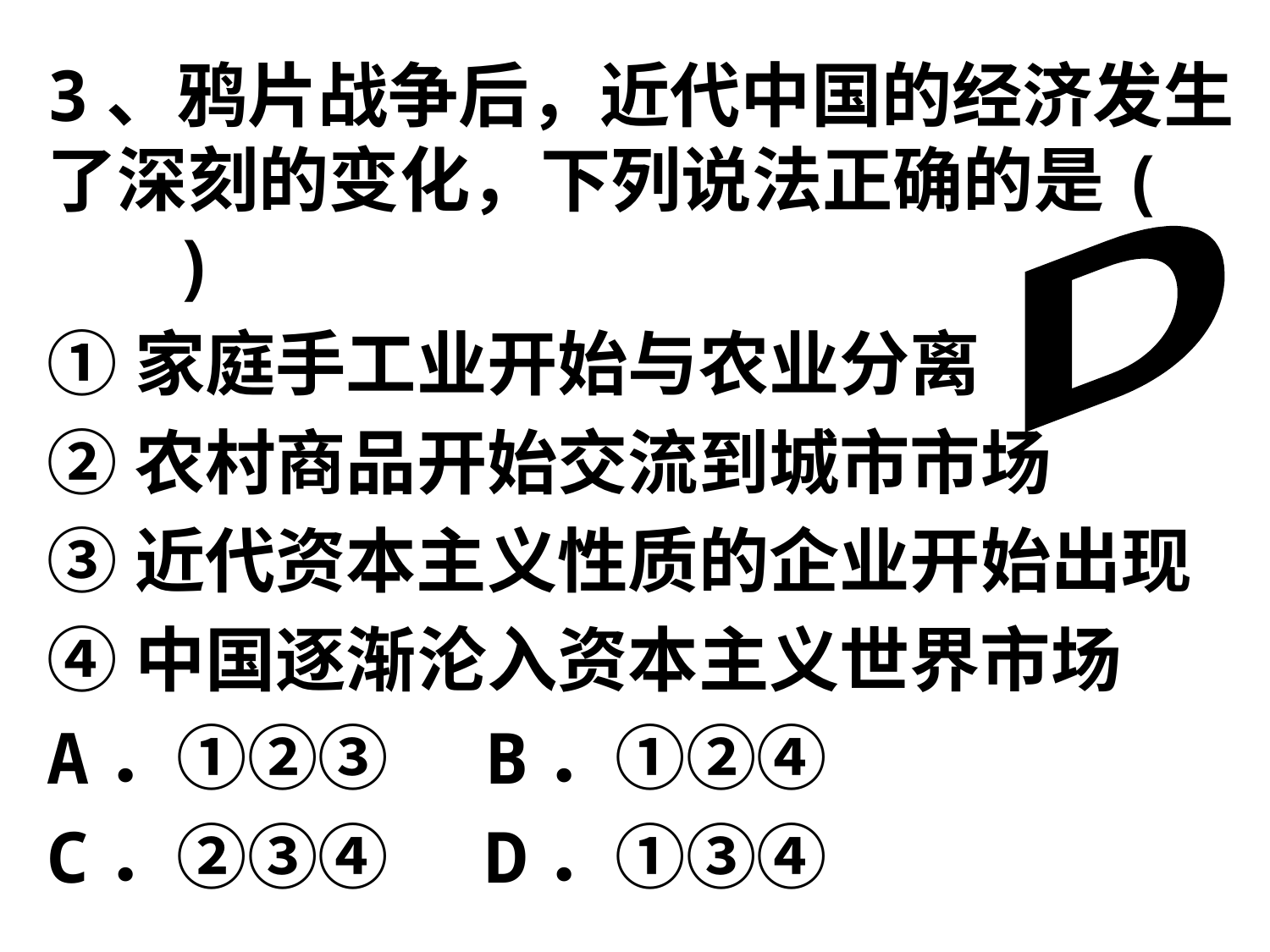

3、鸦片战争后，近代中国的经济发生了深刻的变化，下列说法正确的是(      )
①家庭手工业开始与农业分离
②农村商品开始交流到城市市场
③近代资本主义性质的企业开始出现
④中国逐渐沦入资本主义世界市场
A．①②③     B．①②④
C．②③④     D．①③④
D